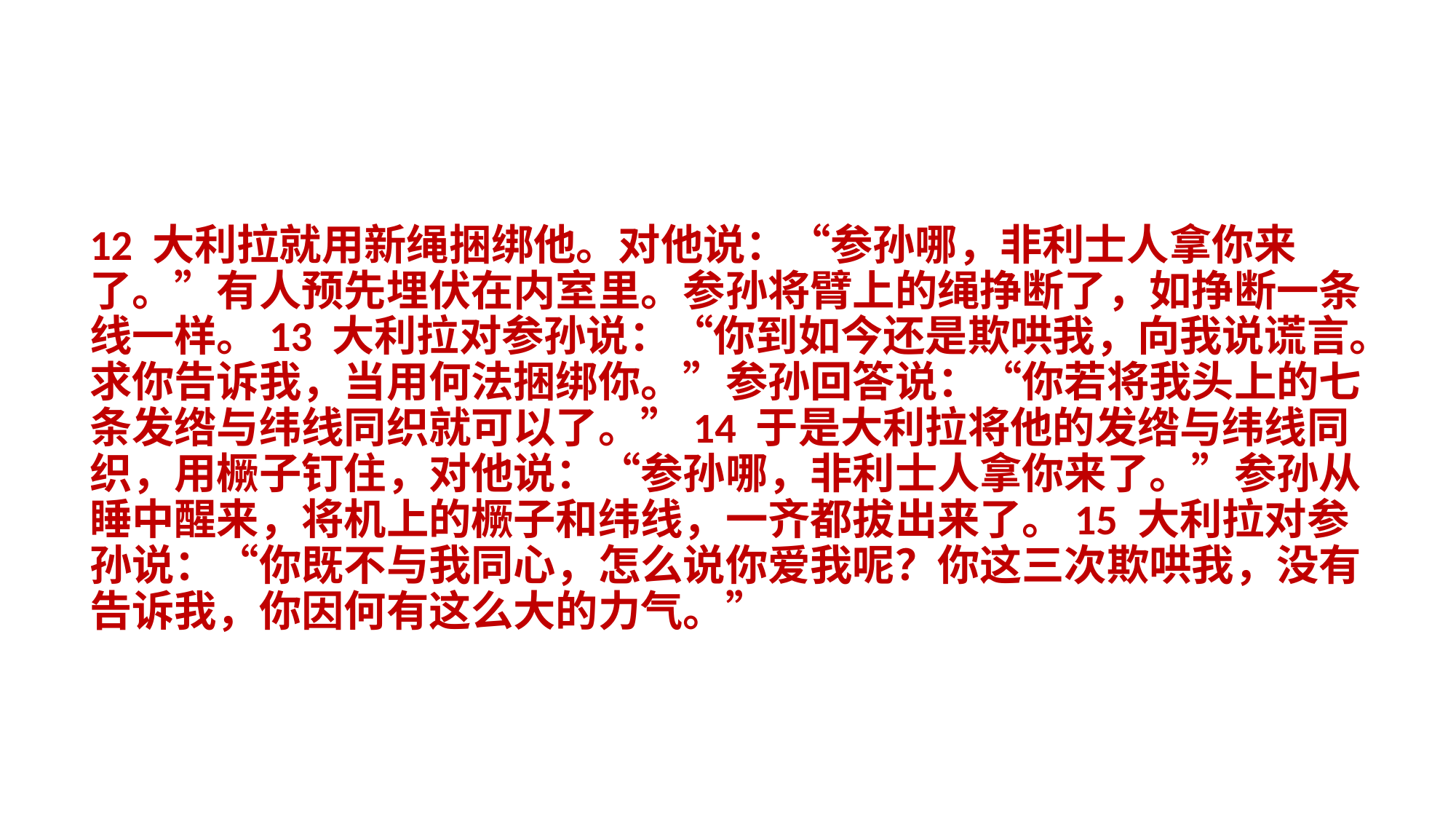

12 大利拉就用新绳捆绑他。对他说：“参孙哪，非利士人拿你来了。”有人预先埋伏在内室里。参孙将臂上的绳挣断了，如挣断一条线一样。13 大利拉对参孙说：“你到如今还是欺哄我，向我说谎言。求你告诉我，当用何法捆绑你。”参孙回答说：“你若将我头上的七条发绺与纬线同织就可以了。”14 于是大利拉将他的发绺与纬线同织，用橛子钉住，对他说：“参孙哪，非利士人拿你来了。”参孙从睡中醒来，将机上的橛子和纬线，一齐都拔出来了。15 大利拉对参孙说：“你既不与我同心，怎么说你爱我呢？你这三次欺哄我，没有告诉我，你因何有这么大的力气。”